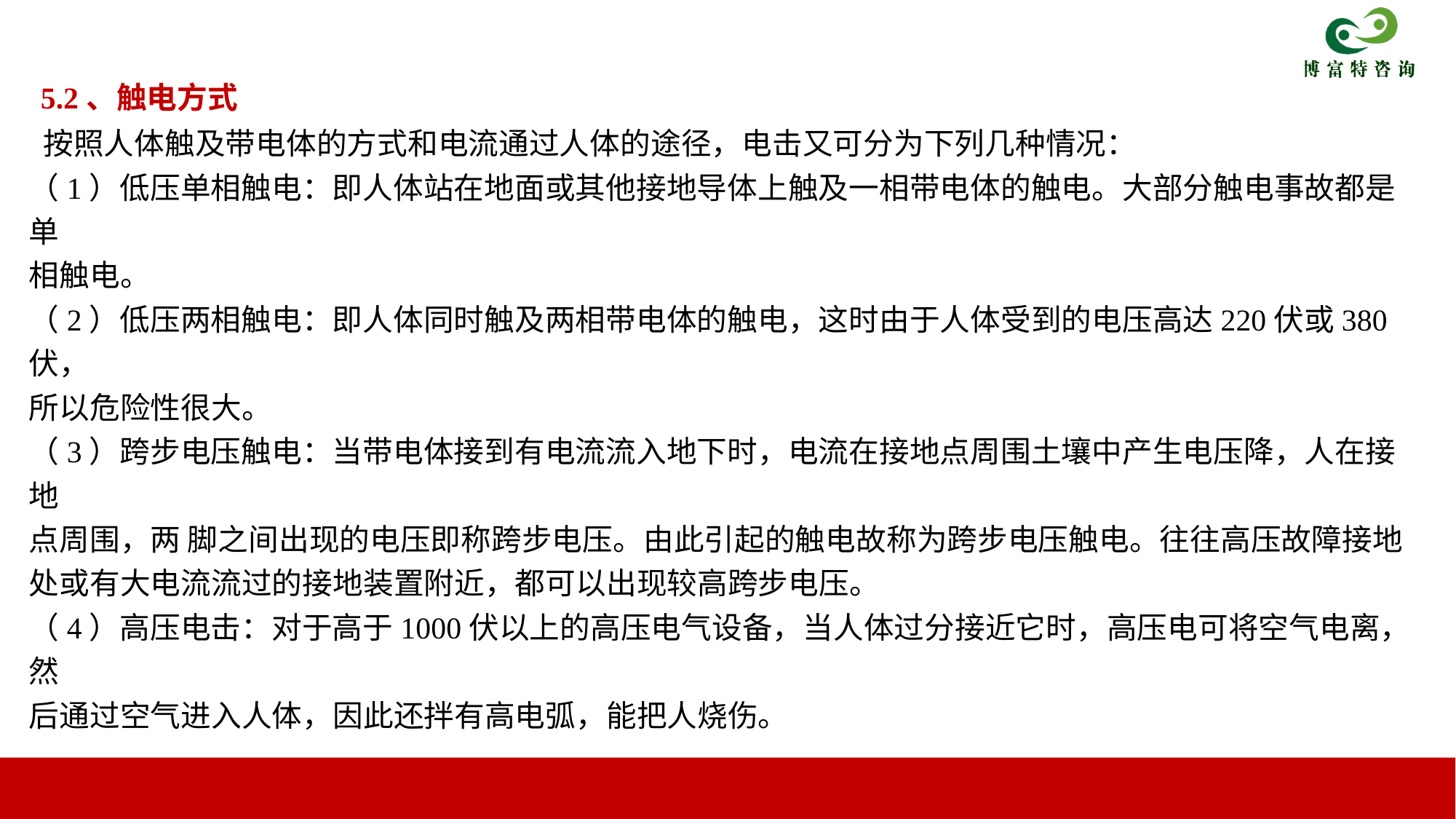

5.2、触电方式
 按照人体触及带电体的方式和电流通过人体的途径，电击又可分为下列几种情况：
（1）低压单相触电：即人体站在地面或其他接地导体上触及一相带电体的触电。大部分触电事故都是单
相触电。
（2）低压两相触电：即人体同时触及两相带电体的触电，这时由于人体受到的电压高达220伏或380伏，
所以危险性很大。
（3）跨步电压触电：当带电体接到有电流流入地下时，电流在接地点周围土壤中产生电压降，人在接地
点周围，两 脚之间出现的电压即称跨步电压。由此引起的触电故称为跨步电压触电。往往高压故障接地
处或有大电流流过的接地装置附近，都可以出现较高跨步电压。
（4）高压电击：对于高于1000伏以上的高压电气设备，当人体过分接近它时，高压电可将空气电离，然
后通过空气进入人体，因此还拌有高电弧，能把人烧伤。